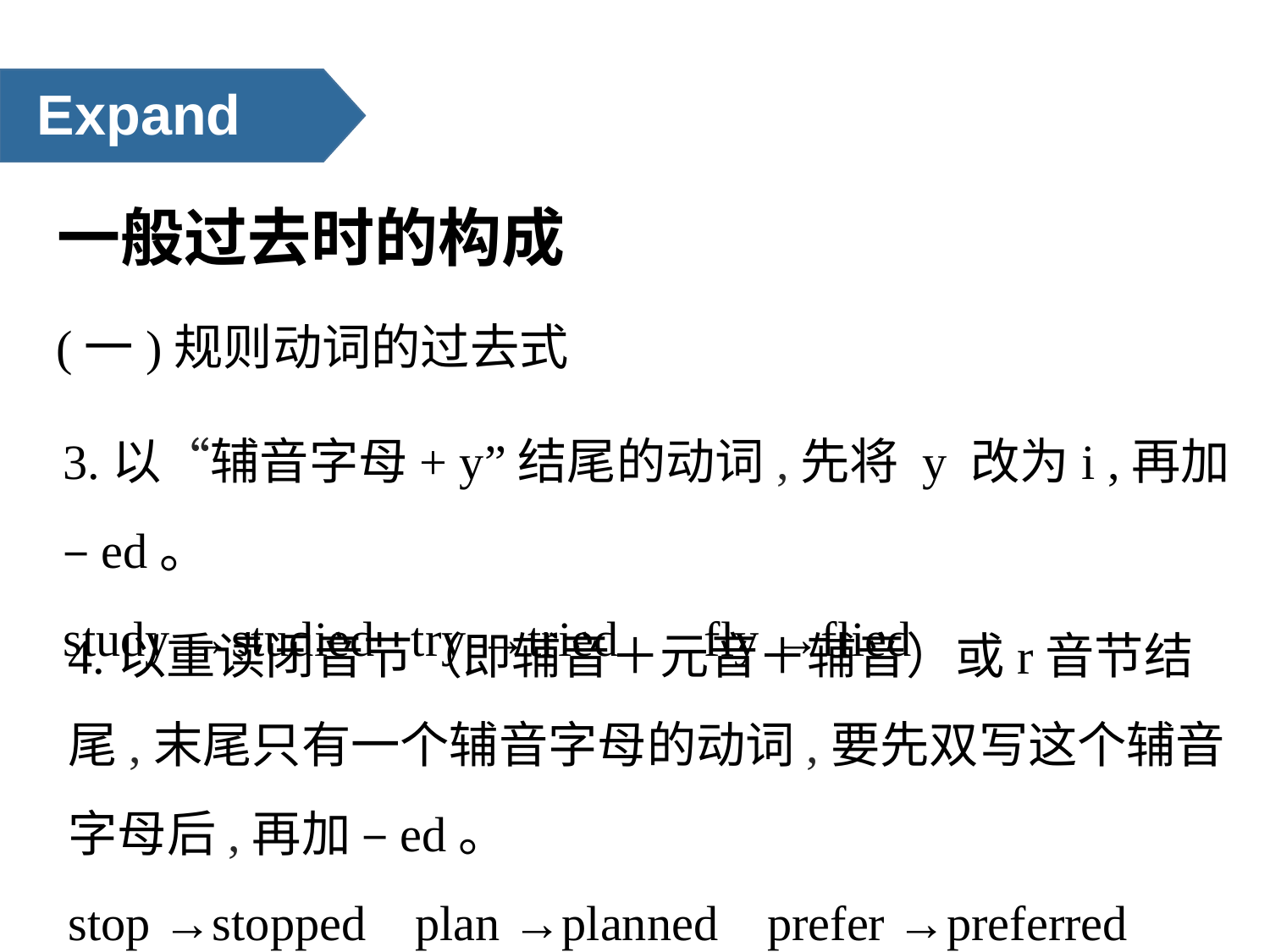

Expand
一般过去时的构成
(一)规则动词的过去式
3.以“辅音字母+ y”结尾的动词,先将 y 改为i ,再加 –ed。
study →studied   try →tried       fly →flied
4.以重读闭音节（即辅音＋元音＋辅音）或r音节结尾,末尾只有一个辅音字母的动词,要先双写这个辅音字母后,再加 –ed。
stop →stopped    plan →planned    prefer →preferred